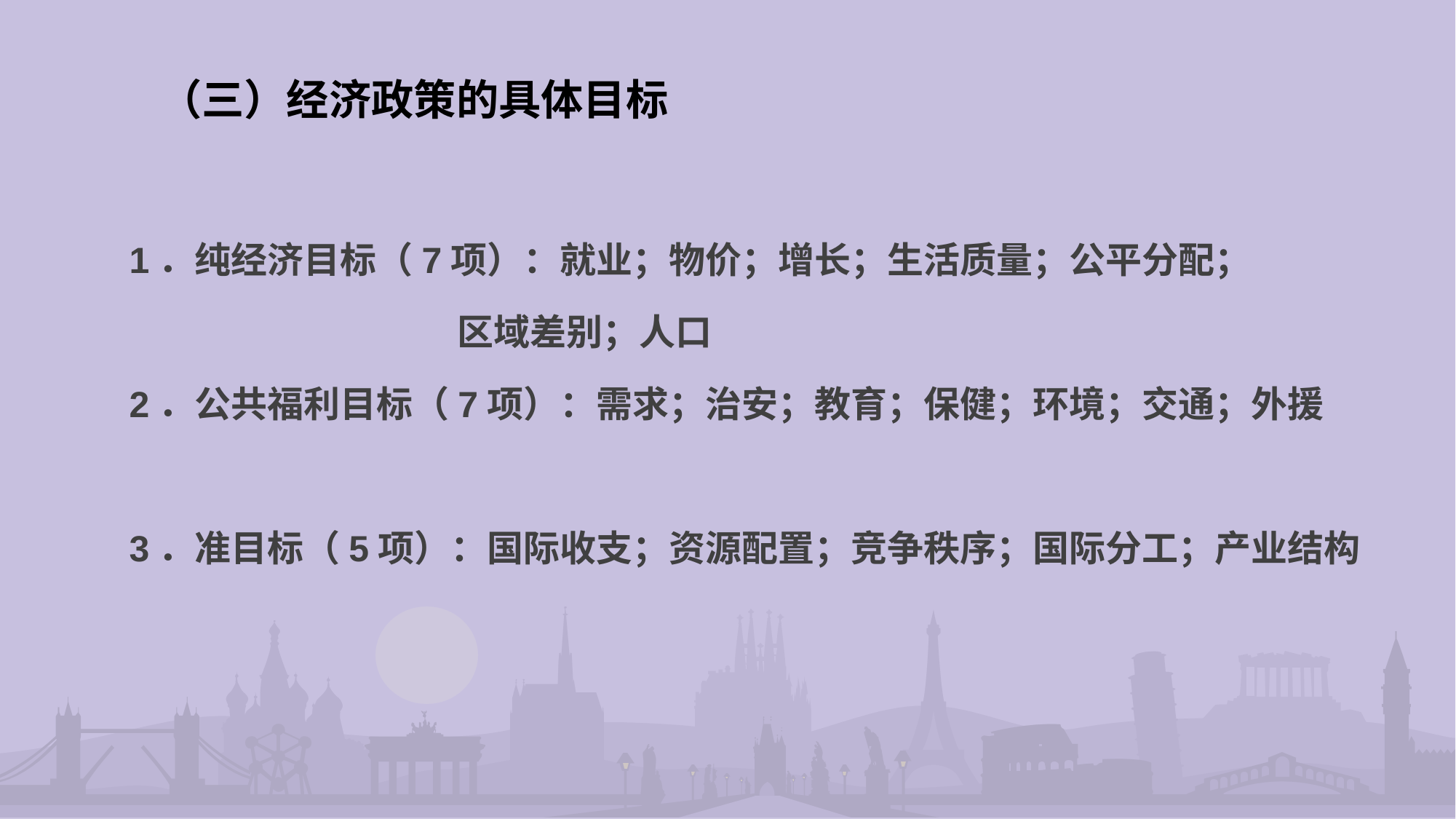

# （三）经济政策的具体目标

    1．纯经济目标（7项）：就业；物价；增长；生活质量；公平分配；
                                            区域差别；人口
    2．公共福利目标（7项）：需求；治安；教育；保健；环境；交通；外援

    3．准目标（5项）：国际收支；资源配置；竞争秩序；国际分工；产业结构